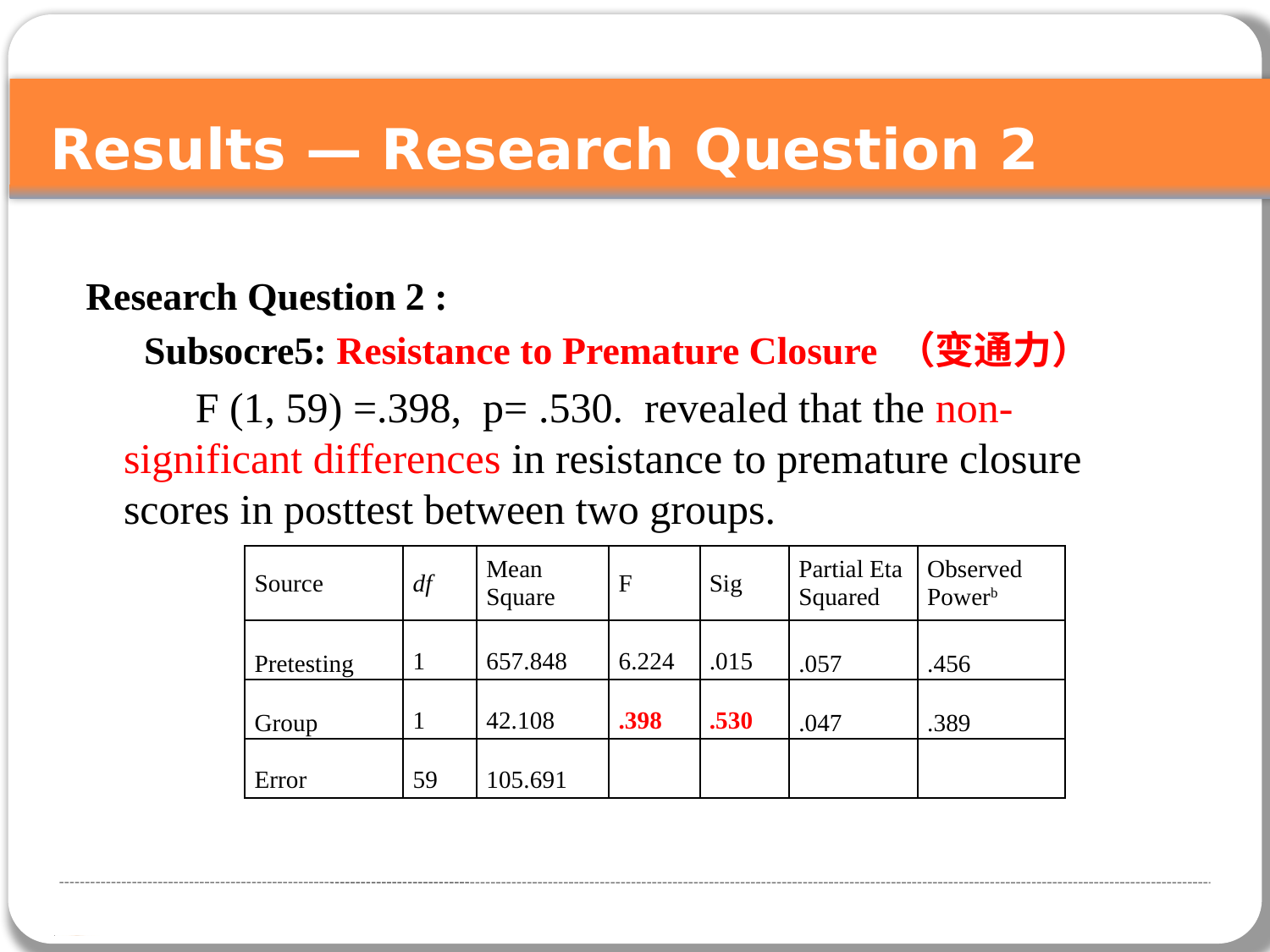

Results — Research Question 2

 Research Question 2 :
       Subsocre5: Resistance to Premature Closure （变通力）
           F (1, 59) =.398,  p= .530.  revealed that the non-significant differences in resistance to premature closure scores in posttest between two groups.

| Source | df | Mean Square | F | Sig | Partial Eta Squared | Observed Powerb |
| --- | --- | --- | --- | --- | --- | --- |
| Pretesting | 1 | 657.848 | 6.224 | .015 | .057 | .456 |
| Group | 1 | 42.108 | .398 | .530 | .047 | .389 |
| Error | 59 | 105.691 |  |  |  |  |